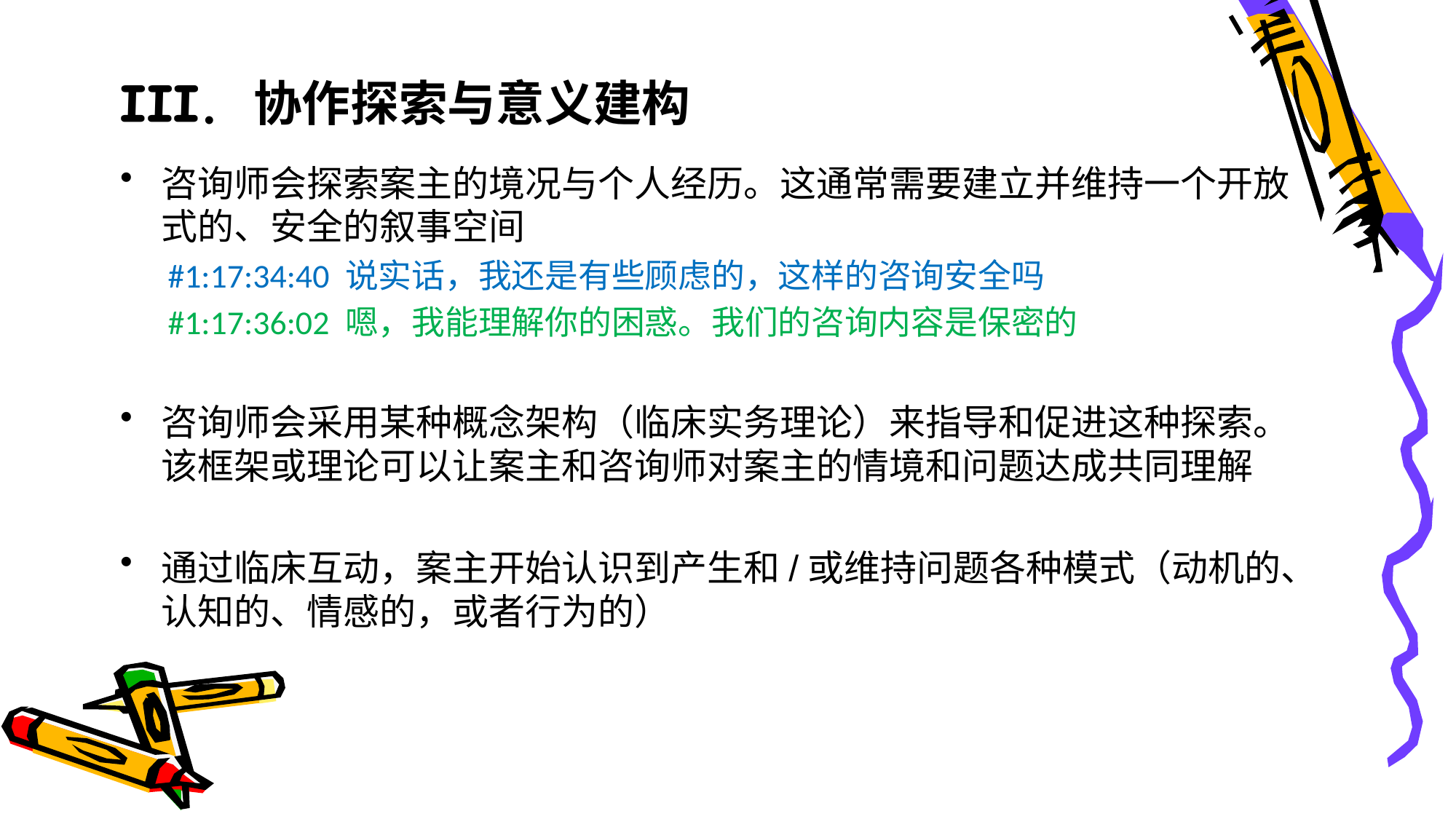

# III. 协作探索与意义建构
咨询师会探索案主的境况与个人经历。这通常需要建立并维持一个开放式的、安全的叙事空间
#1:17:34:40 说实话，我还是有些顾虑的，这样的咨询安全吗
#1:17:36:02 嗯，我能理解你的困惑。我们的咨询内容是保密的

咨询师会采用某种概念架构（临床实务理论）来指导和促进这种探索。该框架或理论可以让案主和咨询师对案主的情境和问题达成共同理解

通过临床互动，案主开始认识到产生和/或维持问题各种模式（动机的、认知的、情感的，或者行为的）